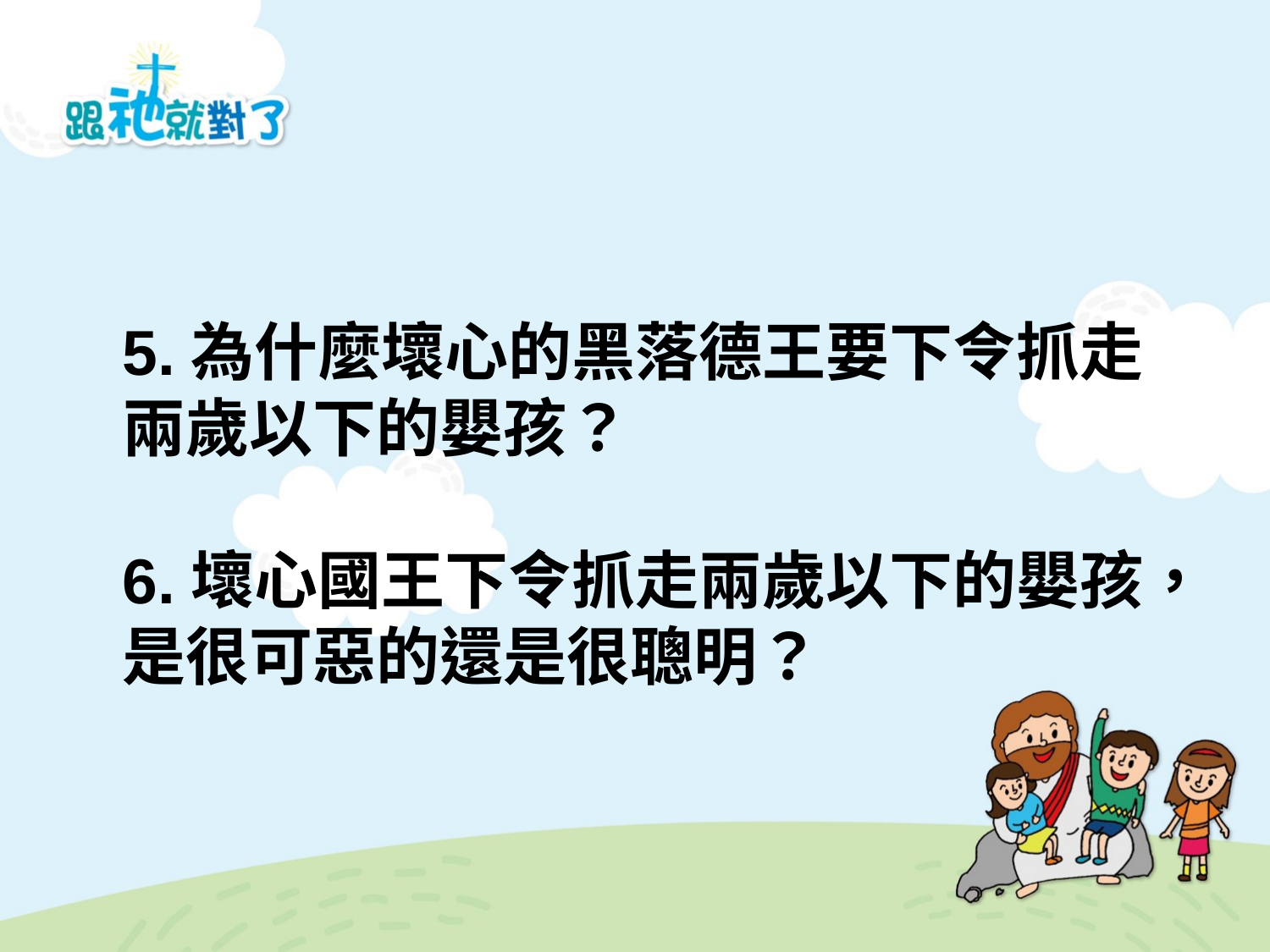

5.為什麼壞心的黑落德王要下令抓走兩歲以下的嬰孩？

6.壞心國王下令抓走兩歲以下的嬰孩，是很可惡的還是很聰明？